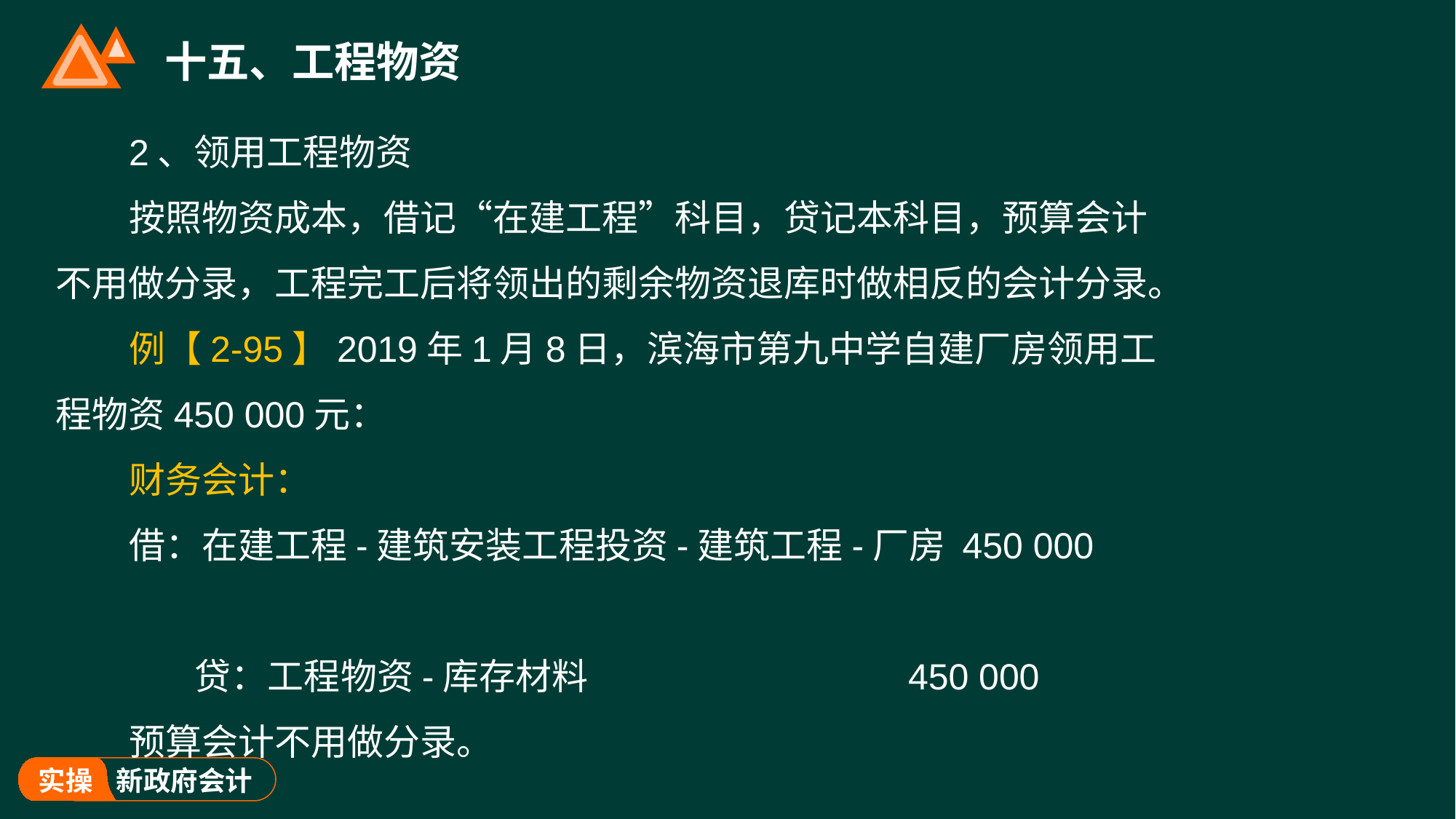

# 十五、工程物资
2、领用工程物资
按照物资成本，借记“在建工程”科目，贷记本科目，预算会计不用做分录，工程完工后将领出的剩余物资退库时做相反的会计分录。
例【2-95】2019年1月8日，滨海市第九中学自建厂房领用工程物资450 000元：
财务会计：
借：在建工程-建筑安装工程投资-建筑工程-厂房 450 000
       贷：工程物资-库存材料                                      450 000
预算会计不用做分录。